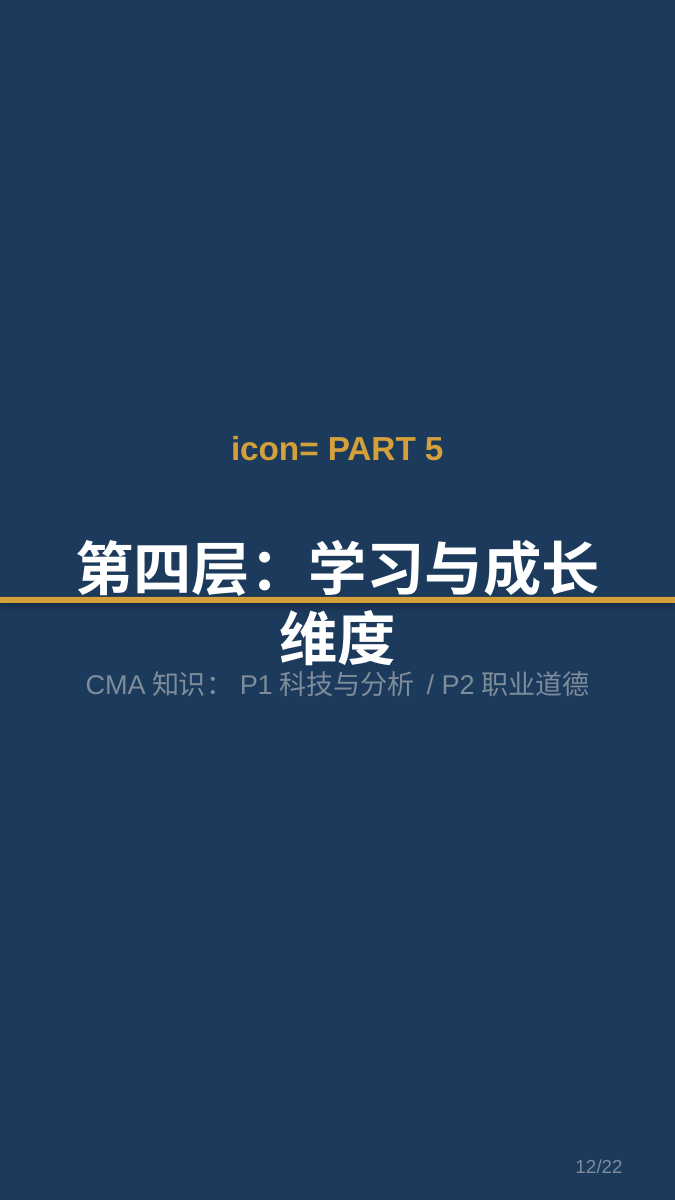

icon= PART 5
第四层：学习与成长维度

CMA知识：P1科技与分析 / P2职业道德
12/22